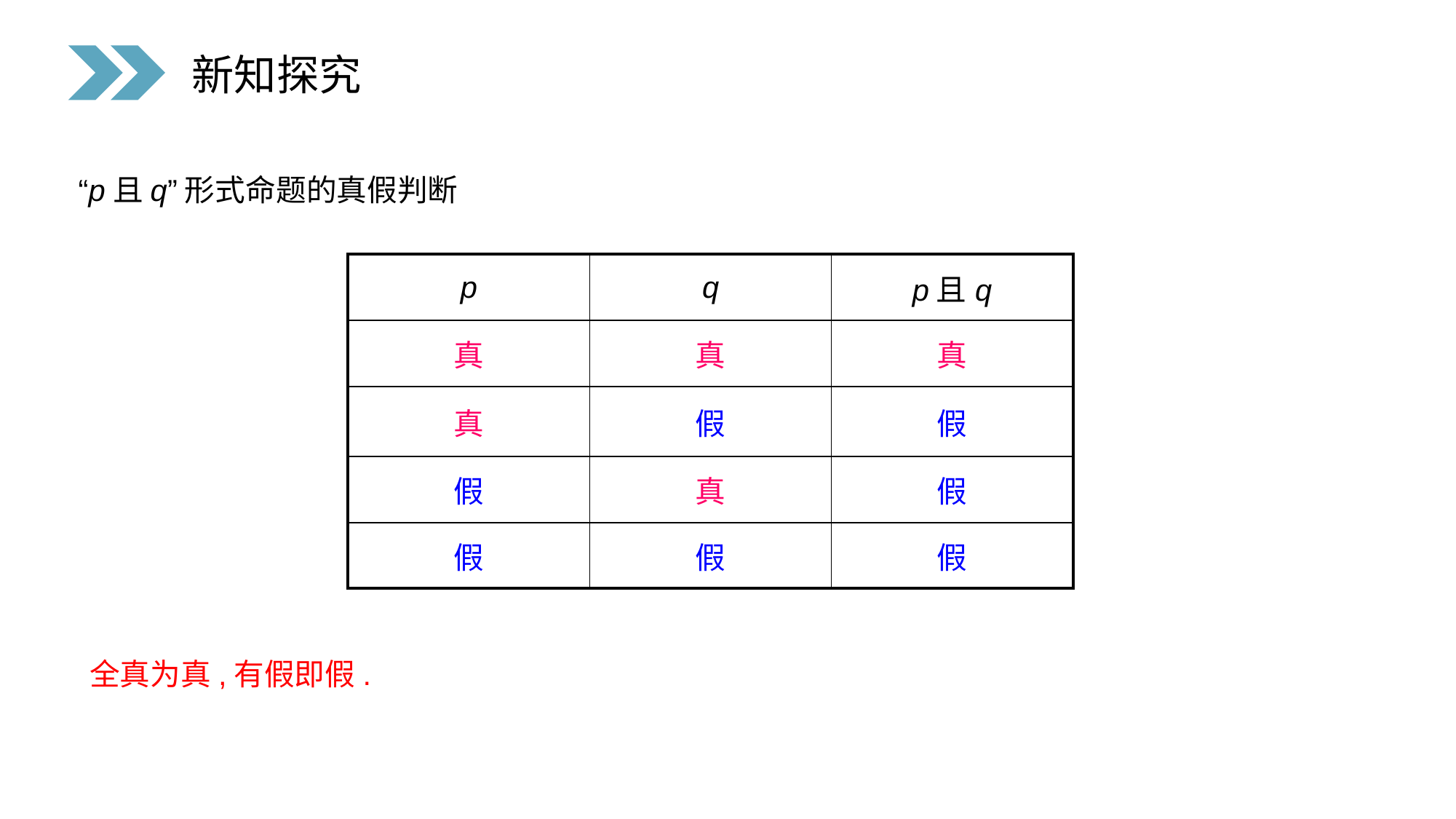

新知探究
“p且q”形式命题的真假判断
| p | q | p且q |
| --- | --- | --- |
| 真 | 真 | 真 |
| 真 | 假 | 假 |
| 假 | 真 | 假 |
| 假 | 假 | 假 |
全真为真,有假即假.